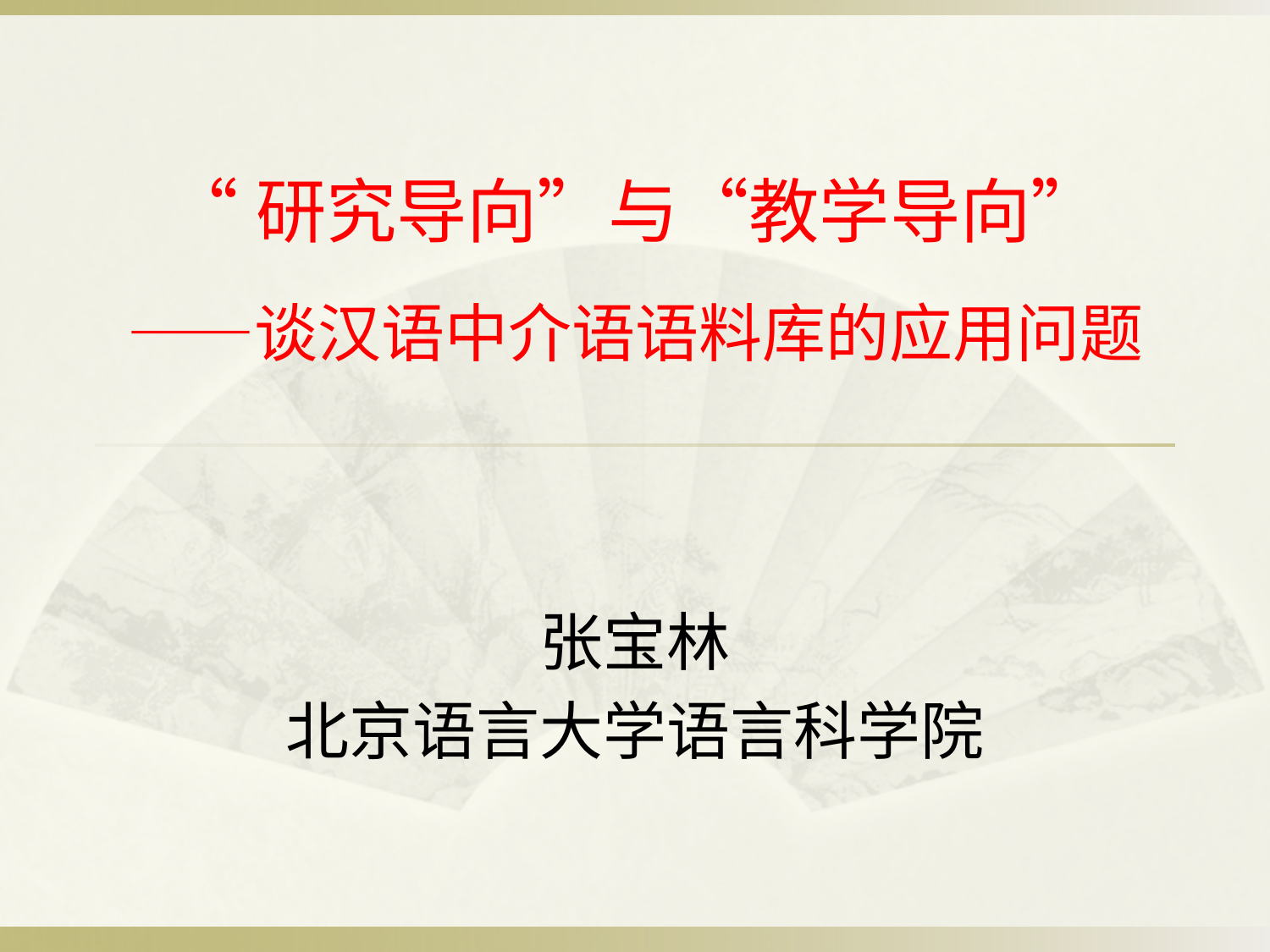

# “研究导向”与“教学导向” ——谈汉语中介语语料库的应用问题
张宝林
北京语言大学语言科学院